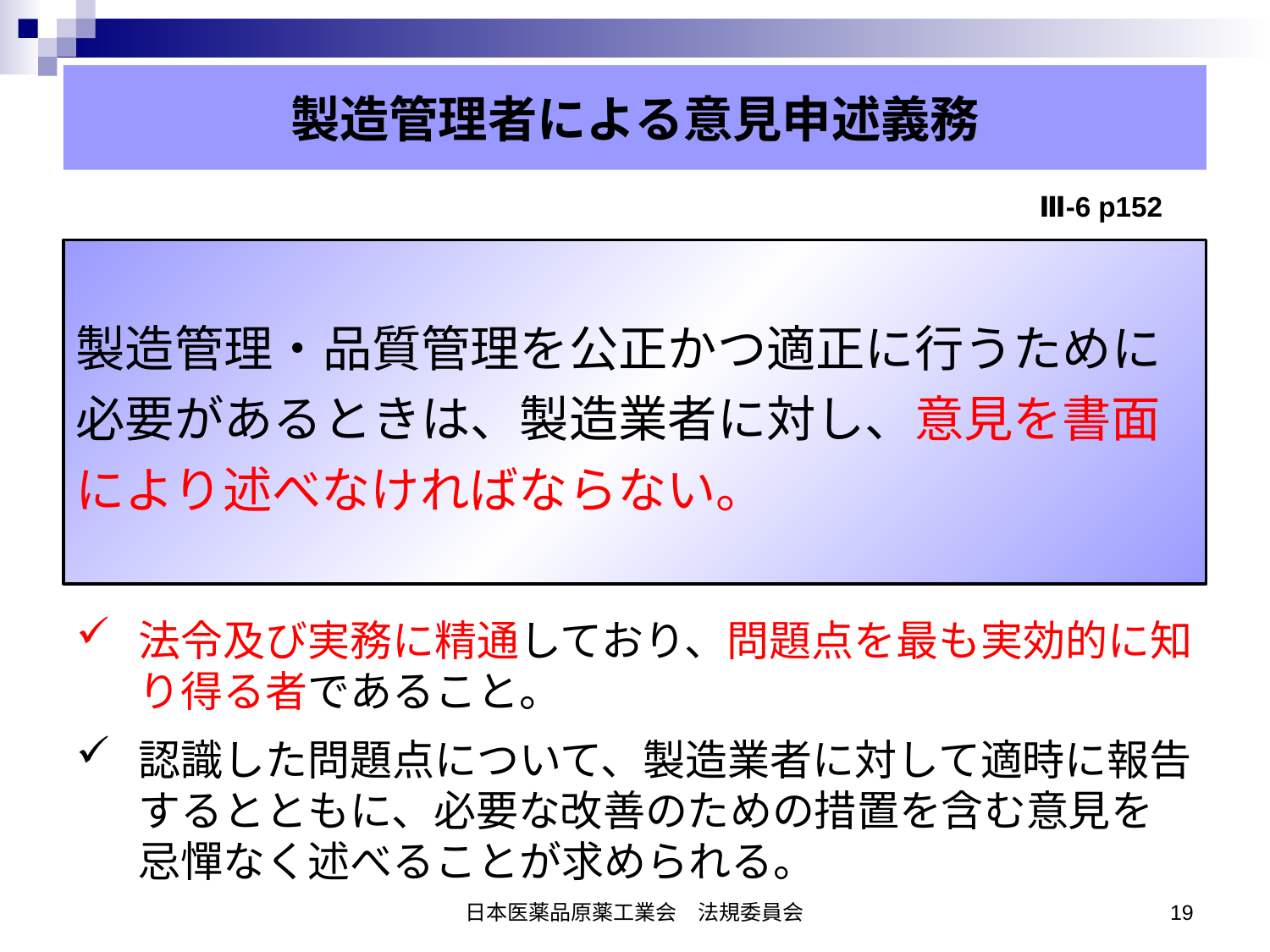

製造管理者による意見申述義務
Ⅲ-6 p152
製造管理・品質管理を公正かつ適正に行うために必要があるときは、製造業者に対し、意見を書面により述べなければならない。
法令及び実務に精通しており、問題点を最も実効的に知り得る者であること。
認識した問題点について、製造業者に対して適時に報告するとともに、必要な改善のための措置を含む意見を忌憚なく述べることが求められる。
日本医薬品原薬工業会　法規委員会
19